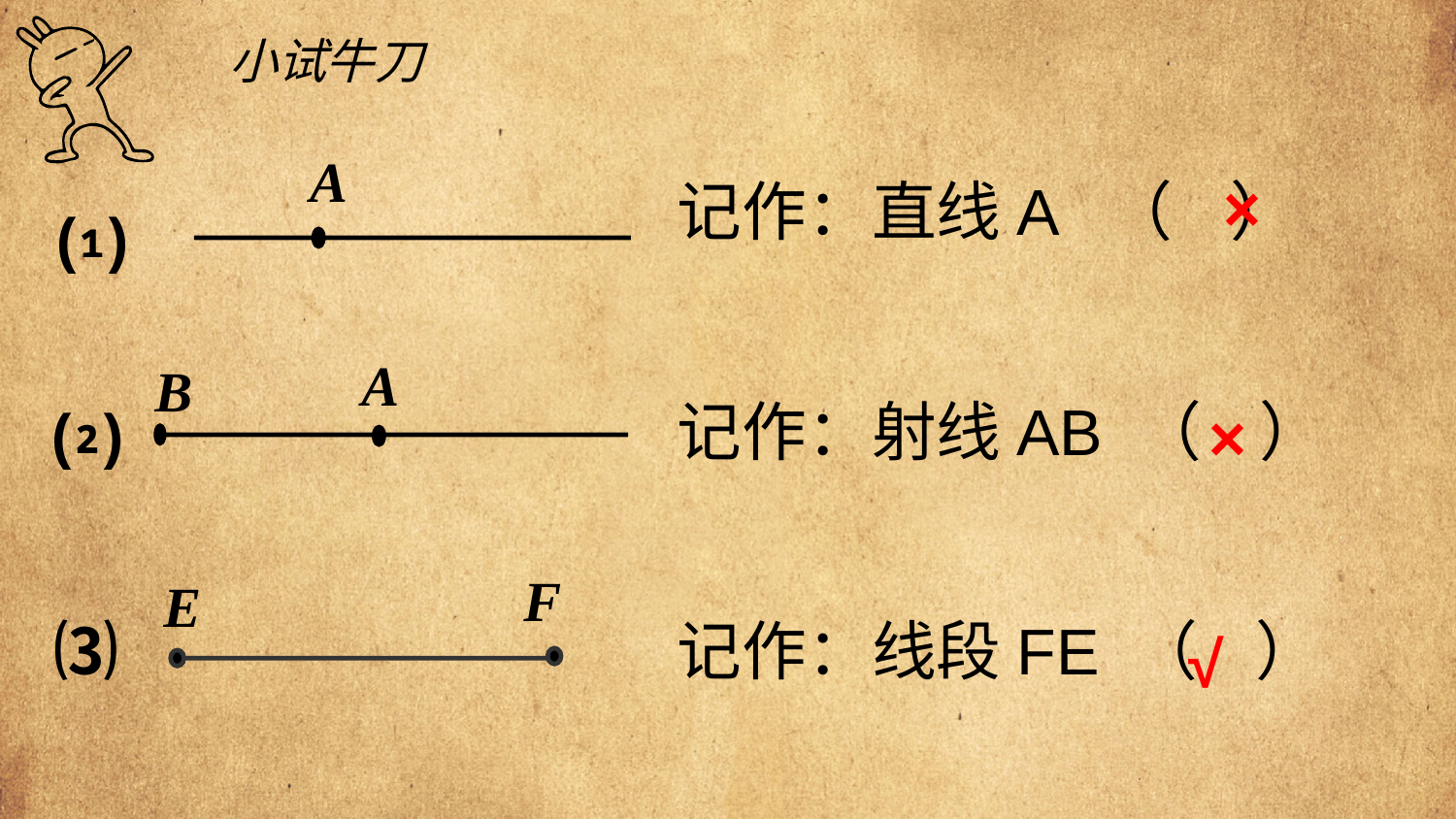

小试牛刀
A
记作：直线A  （    ）

记作：射线AB （    ）

记作：线段FE （    ）
×
⑴

A
B
⑵
×

F
E
⑶
√